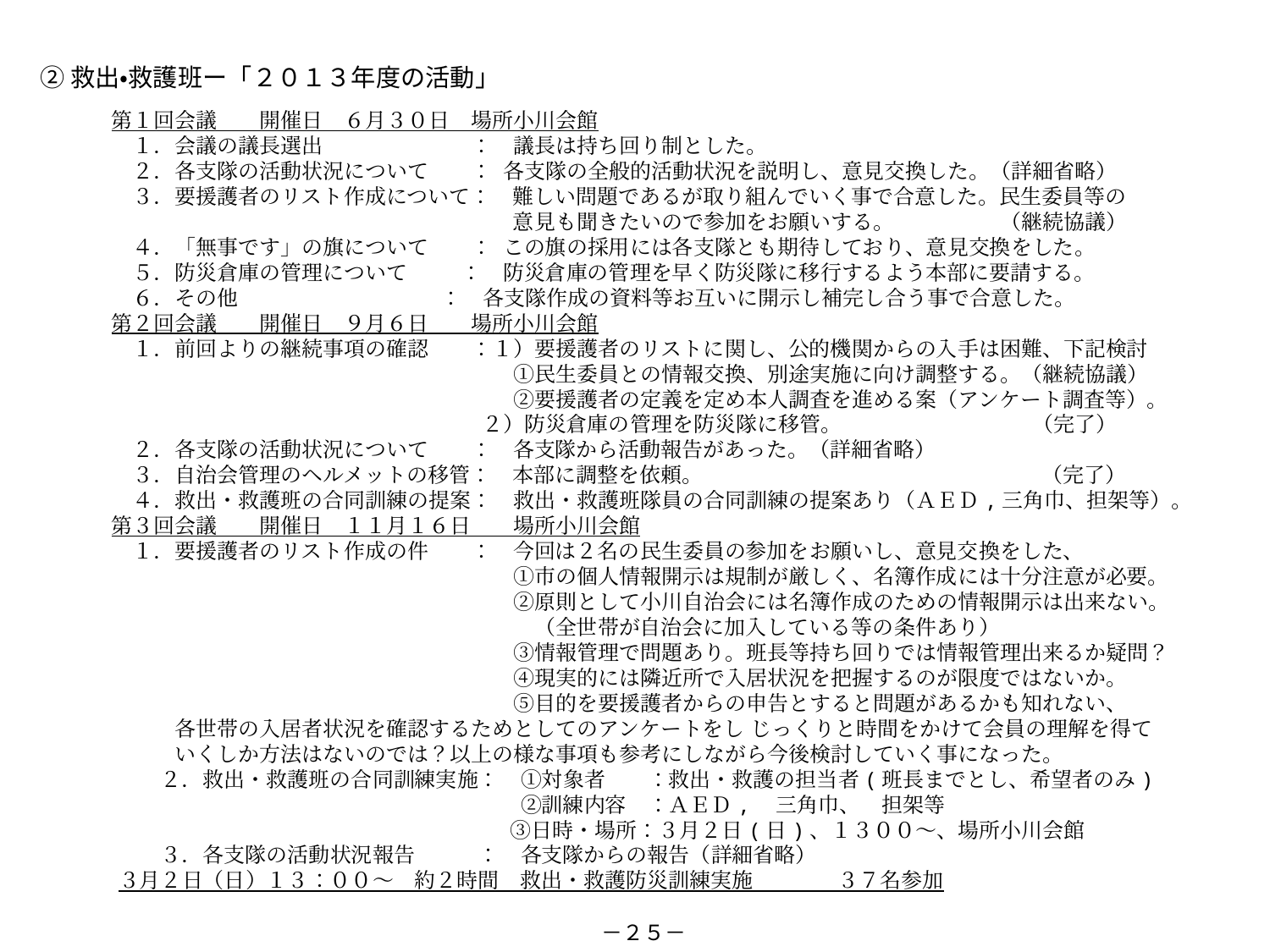

②救出・救護班ー「２０１３年度の活動」
第１回会議　　開催日　６月３０日　場所小川会館
　１．会議の議長選出　　　　　　　：　議長は持ち回り制とした。
　２．各支隊の活動状況について　　：  各支隊の全般的活動状況を説明し、意見交換した。（詳細省略）
　３．要援護者のリスト作成について：　難しい問題であるが取り組んでいく事で合意した。民生委員等の
　　　　　　　　　　　　　　　　　　　意見も聞きたいので参加をお願いする。　　　　　（継続協議）
　４．「無事です」の旗について　　：  この旗の採用には各支隊とも期待しており、意見交換をした。
　５．防災倉庫の管理について　 　 ：　防災倉庫の管理を早く防災隊に移行するよう本部に要請する。
　６．その他　　　　　　　　      ：　各支隊作成の資料等お互いに開示し補完し合う事で合意した。
第２回会議　　開催日　９月６日　　場所小川会館
　１．前回よりの継続事項の確認　　：１）要援護者のリストに関し、公的機関からの入手は困難、下記検討
　　　　　　　　　　　　　　　　　　　①民生委員との情報交換、別途実施に向け調整する。（継続協議）
　　　　　　　　　　　　　　　　　　　②要援護者の定義を定め本人調査を進める案（アンケート調査等）。
　　　　　　　　　　　　　　　　　  ２）防災倉庫の管理を防災隊に移管。　　　　　　　　　（完了）
　２．各支隊の活動状況について　　：　各支隊から活動報告があった。（詳細省略）
　３．自治会管理のヘルメットの移管：　本部に調整を依頼。　　　　　　　　　　　　　　　　（完了）
　４．救出・救護班の合同訓練の提案：　救出・救護班隊員の合同訓練の提案あり（ＡＥＤ,三角巾、担架等）。
第３回会議　　開催日　１１月１６日　　場所小川会館
　１．要援護者のリスト作成の件　　：　今回は２名の民生委員の参加をお願いし、意見交換をした、
　　　　　　　　　　　　　　　　　　　①市の個人情報開示は規制が厳しく、名簿作成には十分注意が必要。
　　　　　　　　　　　　　　　　　　　②原則として小川自治会には名簿作成のための情報開示は出来ない。
　　　　　　　　　　　　　　　　　　　　（全世帯が自治会に加入している等の条件あり）
　　　　　　　　　　　　　　　　　　　③情報管理で問題あり。班長等持ち回りでは情報管理出来るか疑問？
　　　　　　　　　　　　　　　　　　　④現実的には隣近所で入居状況を把握するのが限度ではないか。
　　　　　　　　　　　　　　　　　　　⑤目的を要援護者からの申告とすると問題があるかも知れない、
　　　各世帯の入居者状況を確認するためとしてのアンケートをし じっくりと時間をかけて会員の理解を得て
　　　いくしか方法はないのでは？以上の様な事項も参考にしながら今後検討していく事になった。
　　　　　　　２．救出・救護班の合同訓練実施：　①対象者　　：救出・救護の担当者(班長までとし、希望者のみ)
　　　　　　　　　　　　　　　　　　　　　　　　②訓練内容　：ＡＥＤ,　三角巾、　担架等
　　　　　　　　　　　　　　　　　　　　　　　  ③日時・場所：３月２日(日)、１３００～、場所小川会館
　　　　　　　３．各支隊の活動状況報告　　　：　各支隊からの報告（詳細省略）
　　　　　３月２日（日）１３：００～　約２時間　救出・救護防災訓練実施　　　　３７名参加
－２５－